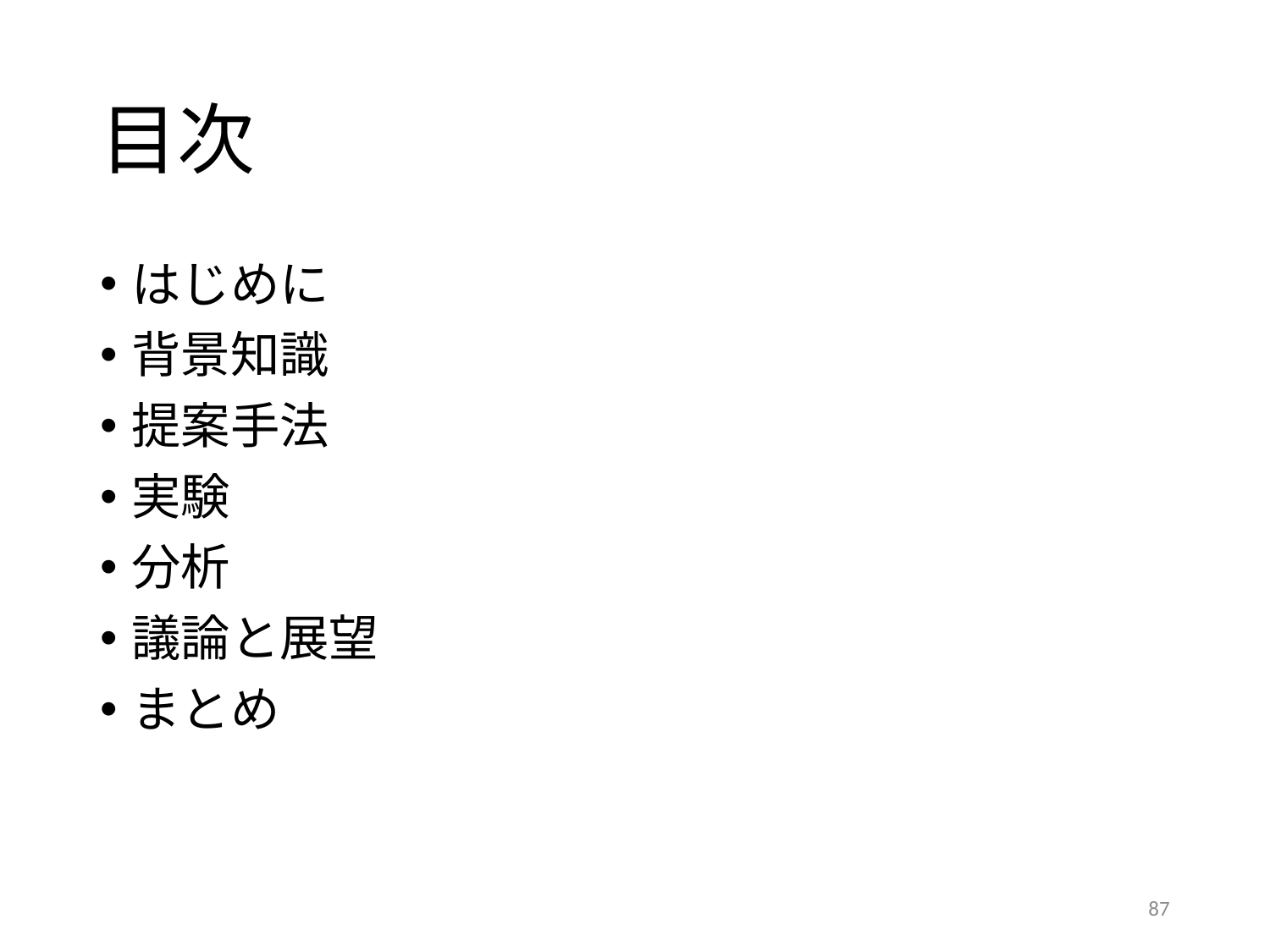

# 目次
はじめに
背景知識
提案手法
実験
分析
議論と展望
まとめ
87